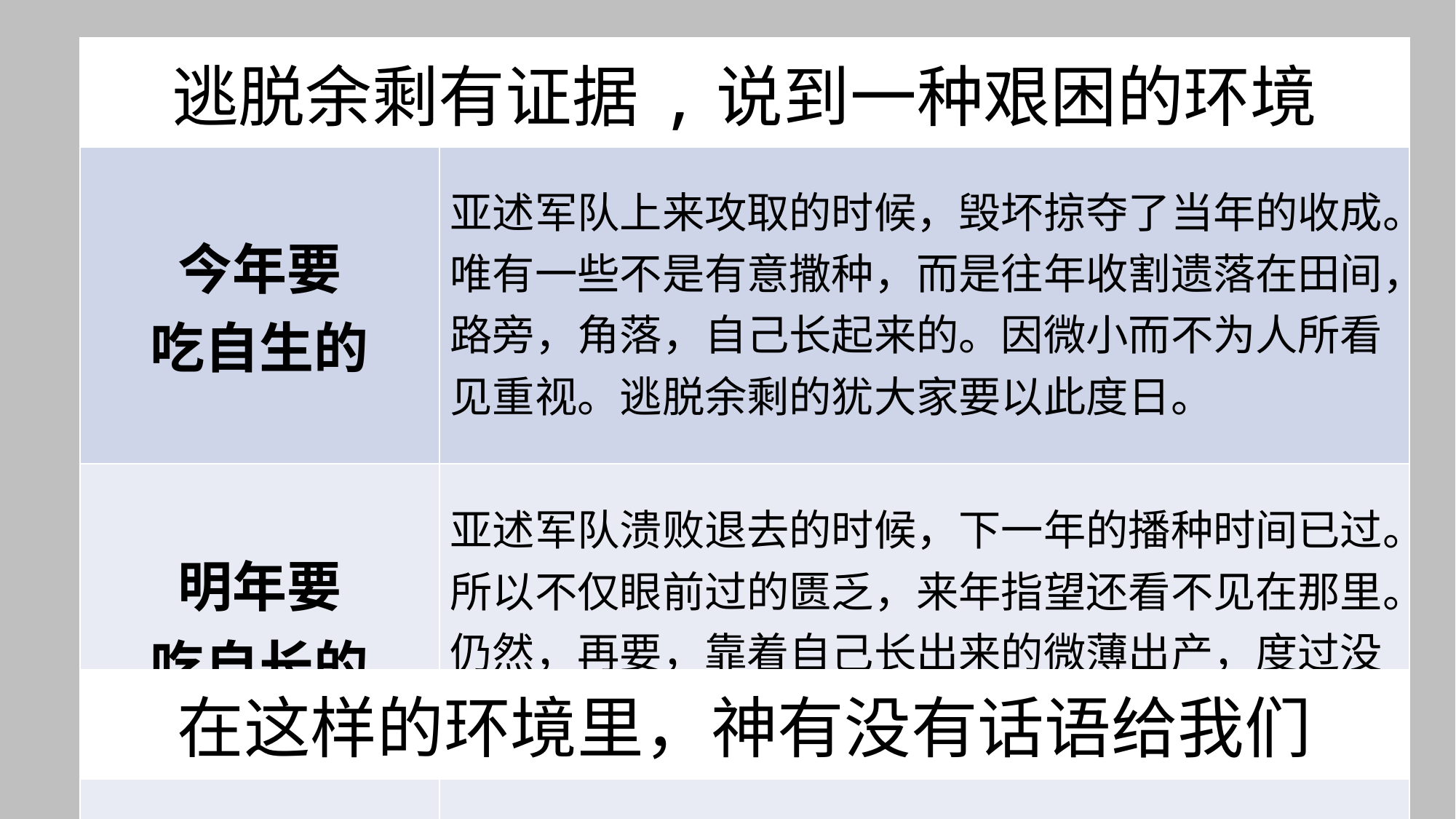

| 逃脱余剩有证据,说到一种艰困的环境 |  |
| --- | --- |
| 今年要 吃自生的 | 亚述军队上来攻取的时候，毁坏掠夺了当年的收成。唯有一些不是有意撒种，而是往年收割遗落在田间，路旁，角落，自己长起来的。因微小而不为人所看见重视。逃脱余剩的犹大家要以此度日。 |
| 明年要 吃自长的 | 亚述军队溃败退去的时候，下一年的播种时间已过。所以不仅眼前过的匮乏，来年指望还看不见在那里。仍然，再要，靠着自己长出来的微薄出产，度过没有收成指望的又一年。 |
| 扎在这样的环境里，神有没有话语给我们根 |
| --- |